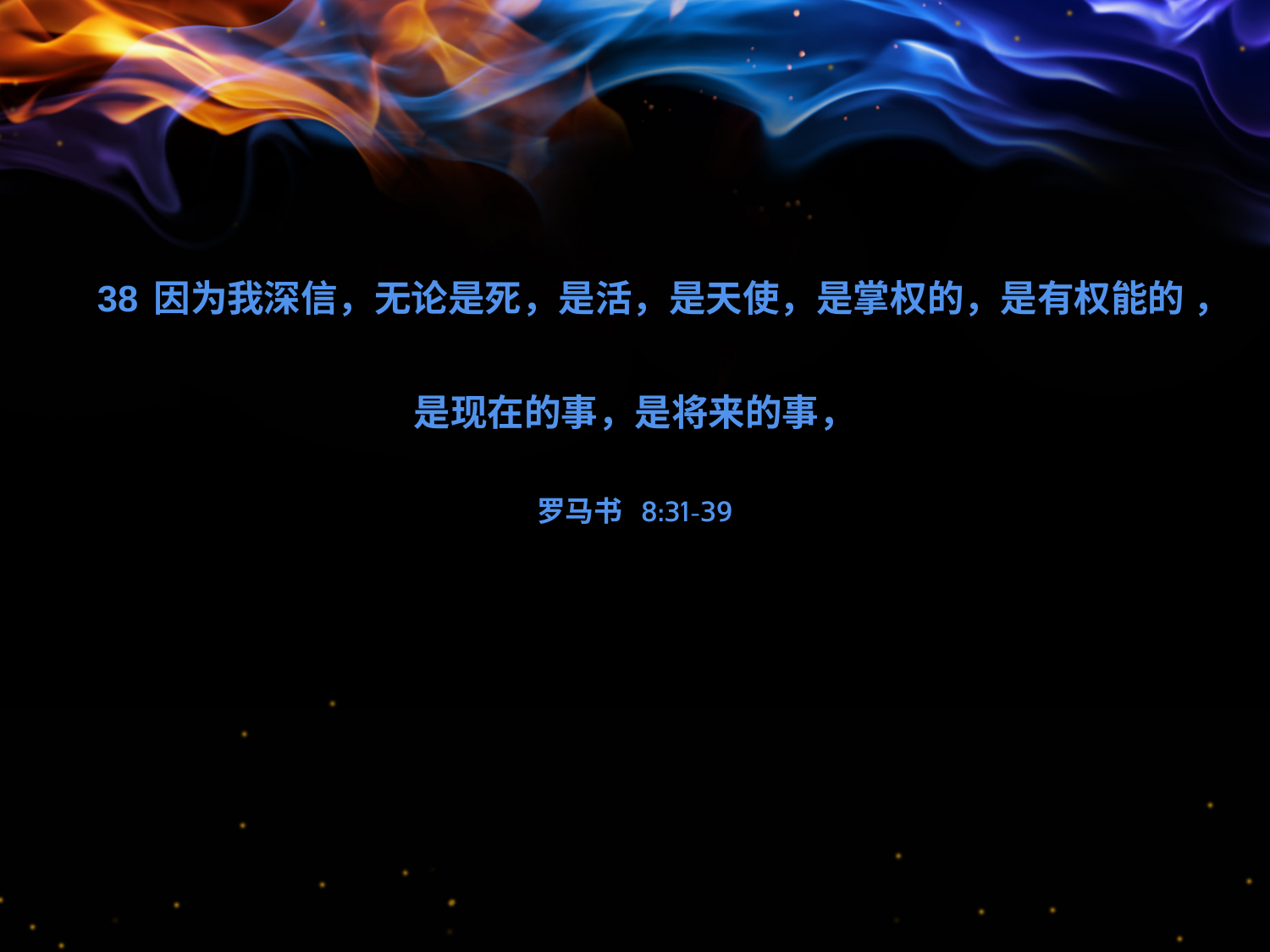

38因为我深信，无论是死，是活，是天使，是掌权的，是有权能的 ，是现在的事，是将来的事，
罗马书 8:31-39